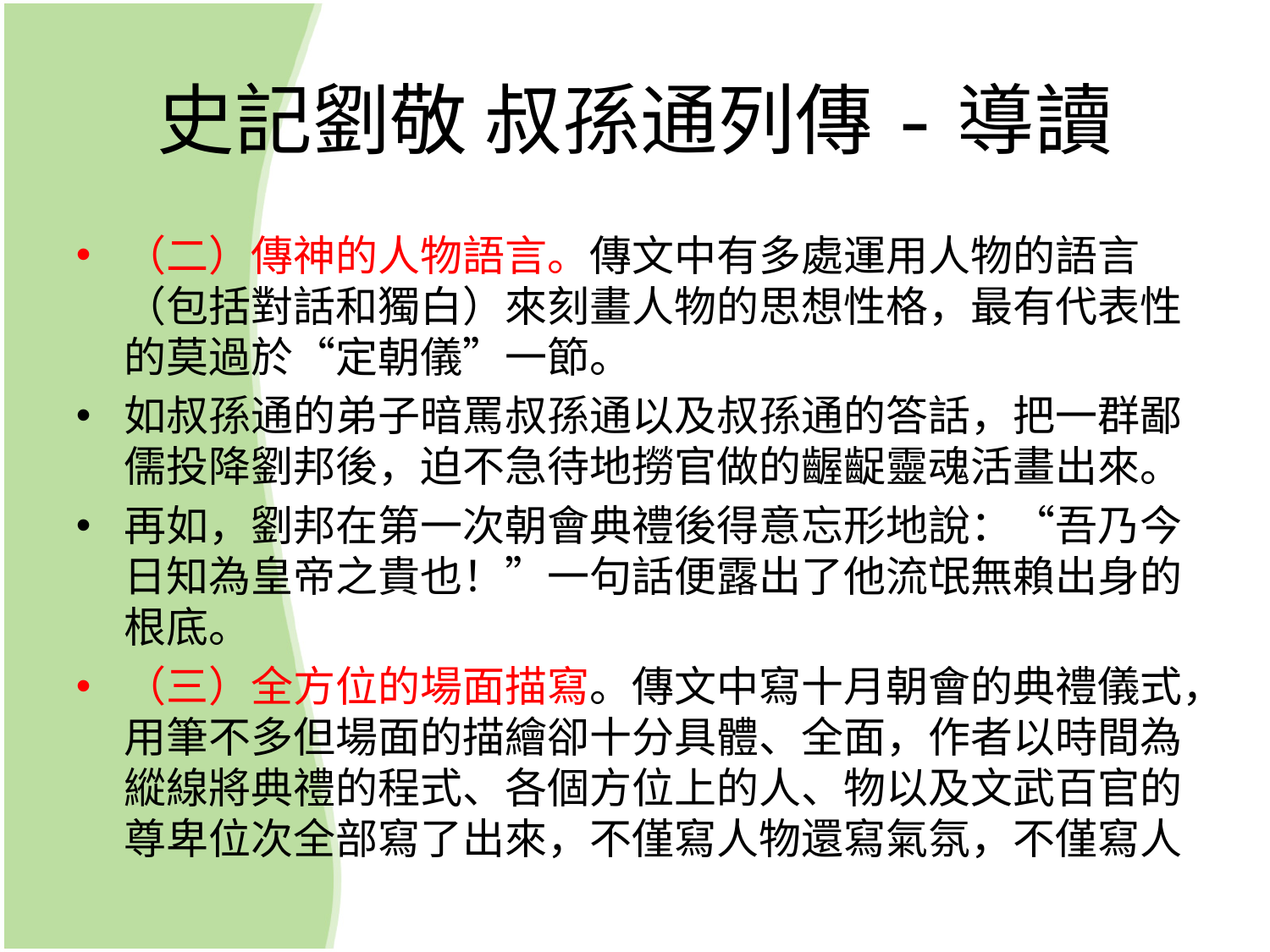

# 史記劉敬 叔孫通列傳-導讀
（二）傳神的人物語言。傳文中有多處運用人物的語言（包括對話和獨白）來刻畫人物的思想性格，最有代表性的莫過於“定朝儀”一節。
如叔孫通的弟子暗罵叔孫通以及叔孫通的答話，把一群鄙儒投降劉邦後，迫不急待地撈官做的齷齪靈魂活畫出來。
再如，劉邦在第一次朝會典禮後得意忘形地說：“吾乃今日知為皇帝之貴也！”一句話便露出了他流氓無賴出身的根底。
（三）全方位的場面描寫。傳文中寫十月朝會的典禮儀式，用筆不多但場面的描繪卻十分具體、全面，作者以時間為縱線將典禮的程式、各個方位上的人、物以及文武百官的尊卑位次全部寫了出來，不僅寫人物還寫氣氛，不僅寫人